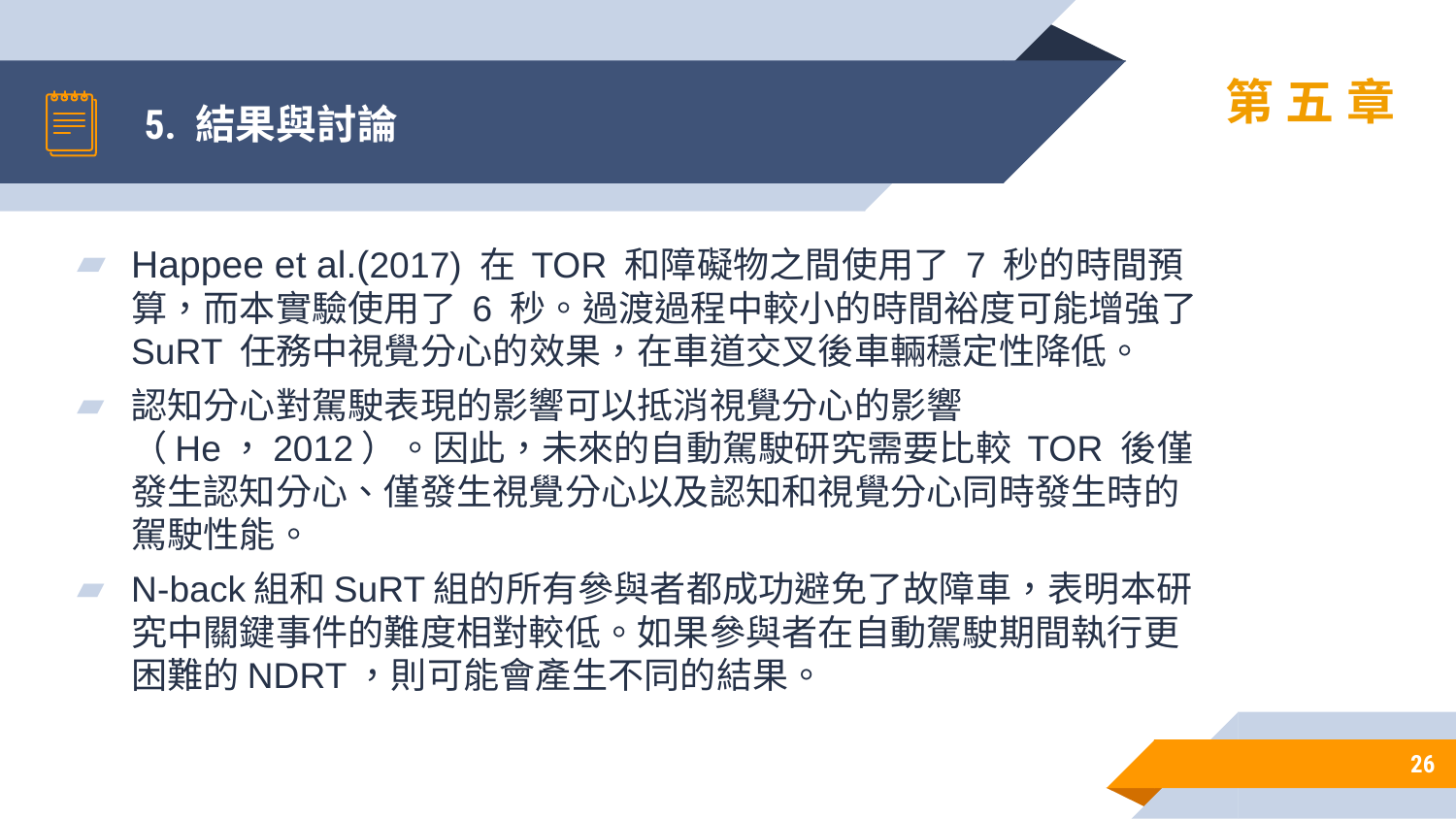

# 5. 結果與討論
第五章

Happee et al.(2017) 在 TOR 和障礙物之間使用了 7 秒的時間預算，而本實驗使用了 6 秒。過渡過程中較小的時間裕度可能增強了 SuRT 任務中視覺分心的效果，在車道交叉後車輛穩定性降低。
認知分心對駕駛表現的影響可以抵消視覺分心的影響（He，2012）。因此，未來的自動駕駛研究需要比較 TOR 後僅發生認知分心、僅發生視覺分心以及認知和視覺分心同時發生時的駕駛性能。
N-back組和SuRT組的所有參與者都成功避免了故障車，表明本研究中關鍵事件的難度相對較低。如果參與者在自動駕駛期間執行更困難的NDRT，則可能會產生不同的結果。

26